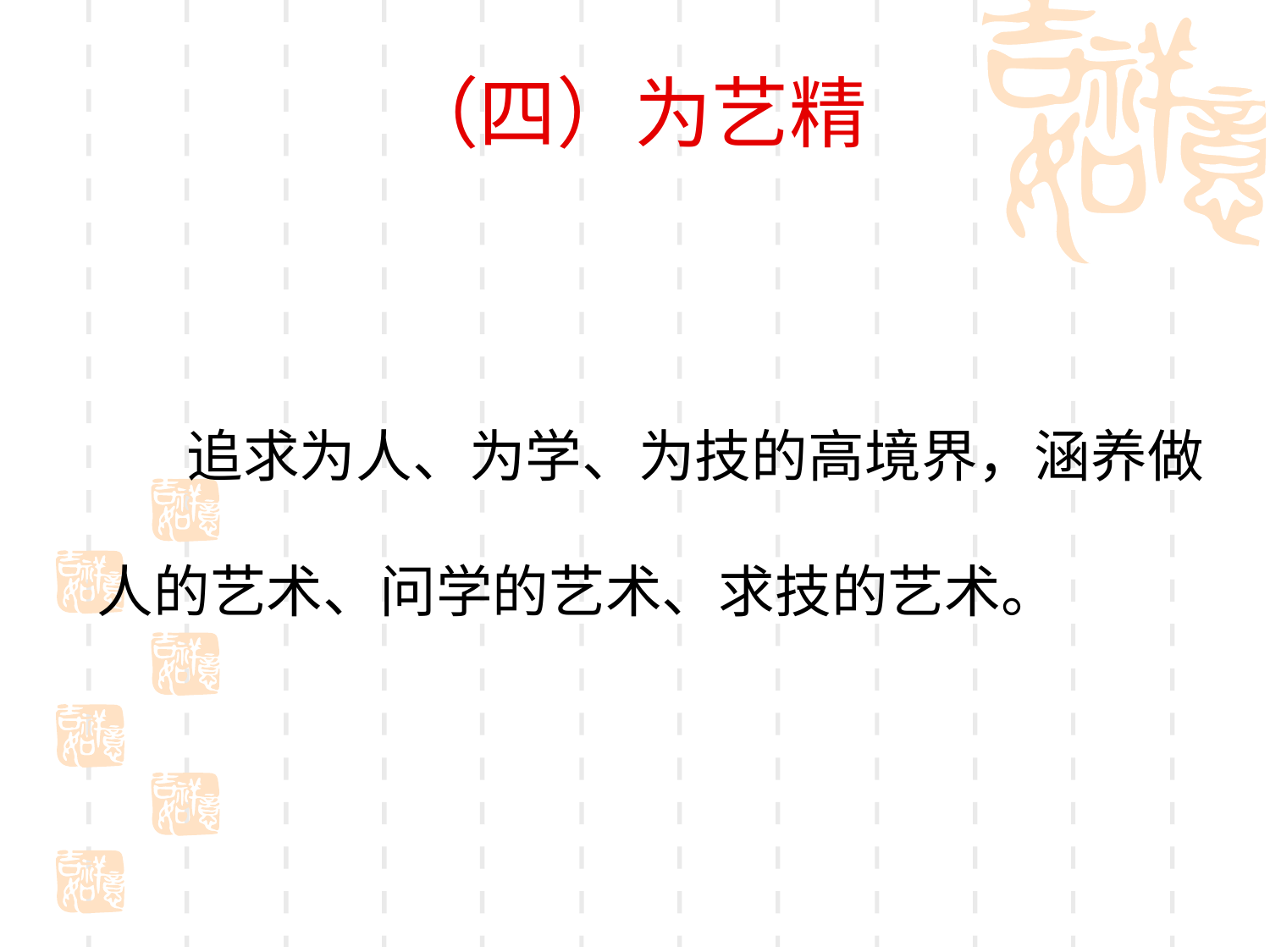

# （四）为艺精

      追求为人、为学、为技的高境界，涵养做人的艺术、问学的艺术、求技的艺术。